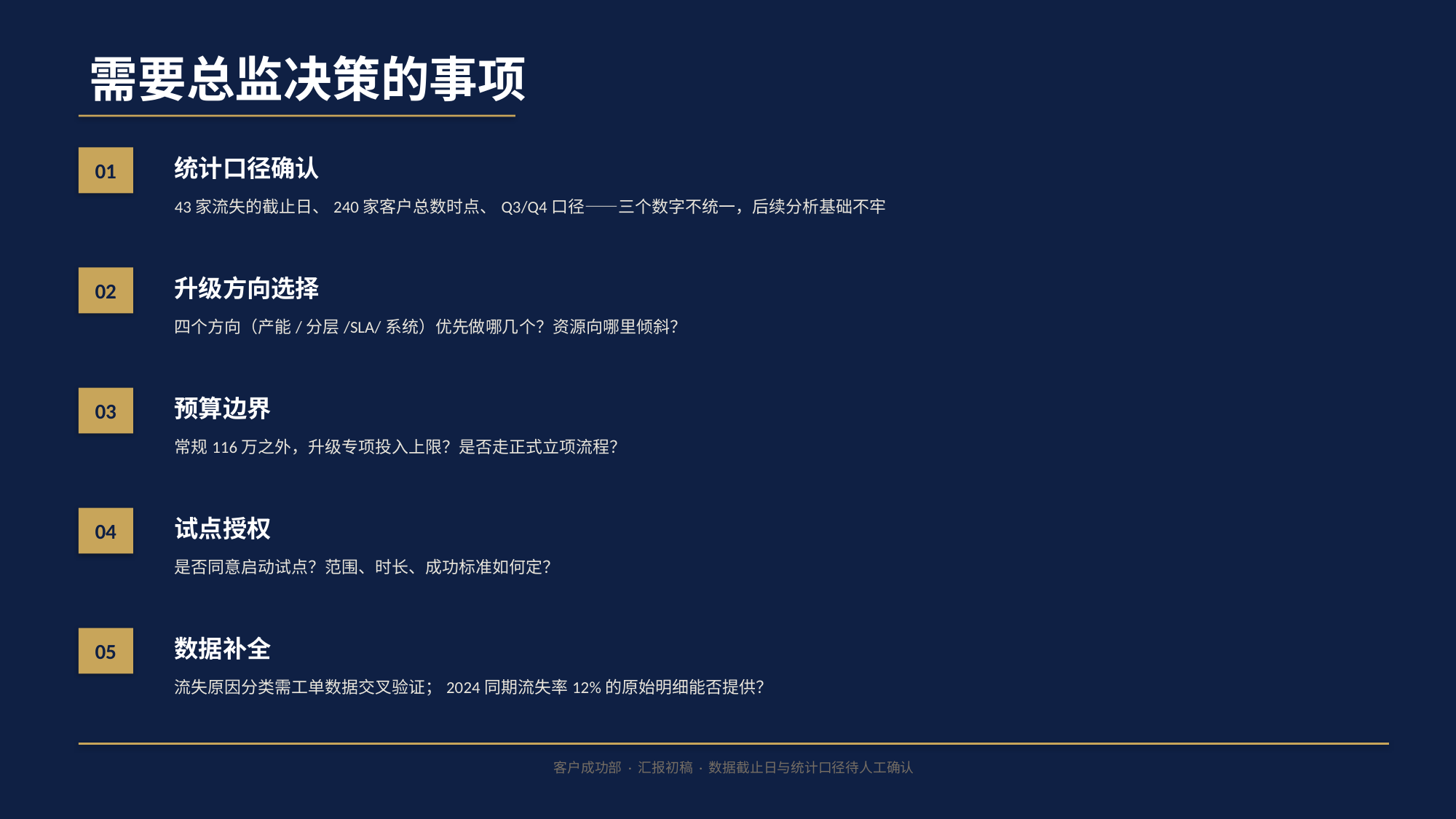

需要总监决策的事项

统计口径确认
01
43家流失的截止日、240家客户总数时点、Q3/Q4口径——三个数字不统一，后续分析基础不牢

升级方向选择
02
四个方向（产能/分层/SLA/系统）优先做哪几个？资源向哪里倾斜？

预算边界
03
常规116万之外，升级专项投入上限？是否走正式立项流程？

试点授权
04
是否同意启动试点？范围、时长、成功标准如何定？

数据补全
05
流失原因分类需工单数据交叉验证；2024同期流失率12%的原始明细能否提供？

客户成功部 · 汇报初稿 · 数据截止日与统计口径待人工确认